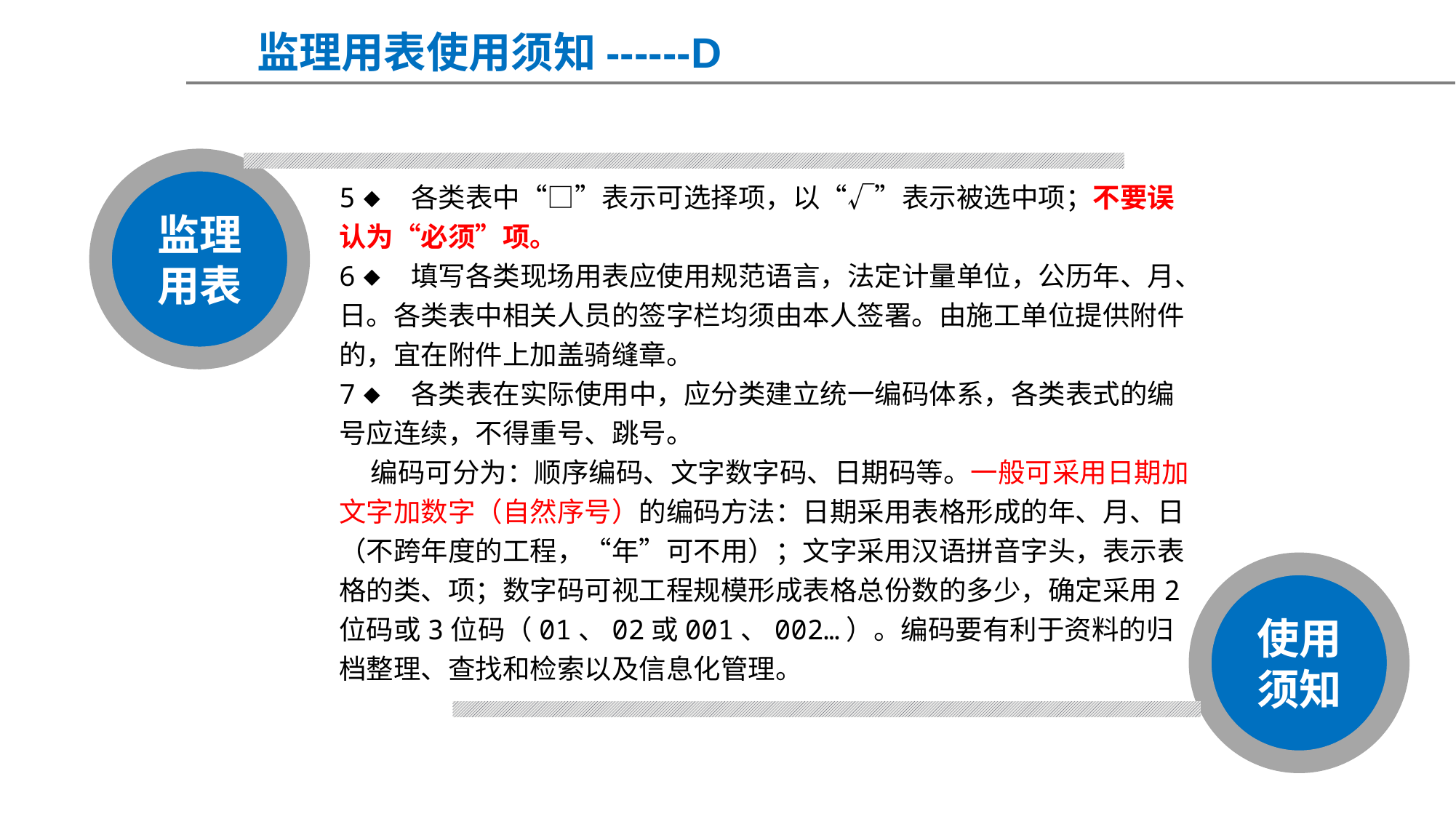

监理用表使用须知------D

监理用表
5◆ 各类表中“□”表示可选择项，以“√”表示被选中项；不要误认为“必须”项。
6◆ 填写各类现场用表应使用规范语言，法定计量单位，公历年、月、日。各类表中相关人员的签字栏均须由本人签署。由施工单位提供附件的，宜在附件上加盖骑缝章。
7◆ 各类表在实际使用中，应分类建立统一编码体系，各类表式的编号应连续，不得重号、跳号。
    编码可分为：顺序编码、文字数字码、日期码等。一般可采用日期加文字加数字（自然序号）的编码方法：日期采用表格形成的年、月、日（不跨年度的工程，“年”可不用）；文字采用汉语拼音字头，表示表格的类、项；数字码可视工程规模形成表格总份数的多少，确定采用2位码或3位码（01、02或001、002…）。编码要有利于资料的归档整理、查找和检索以及信息化管理。
使用须知